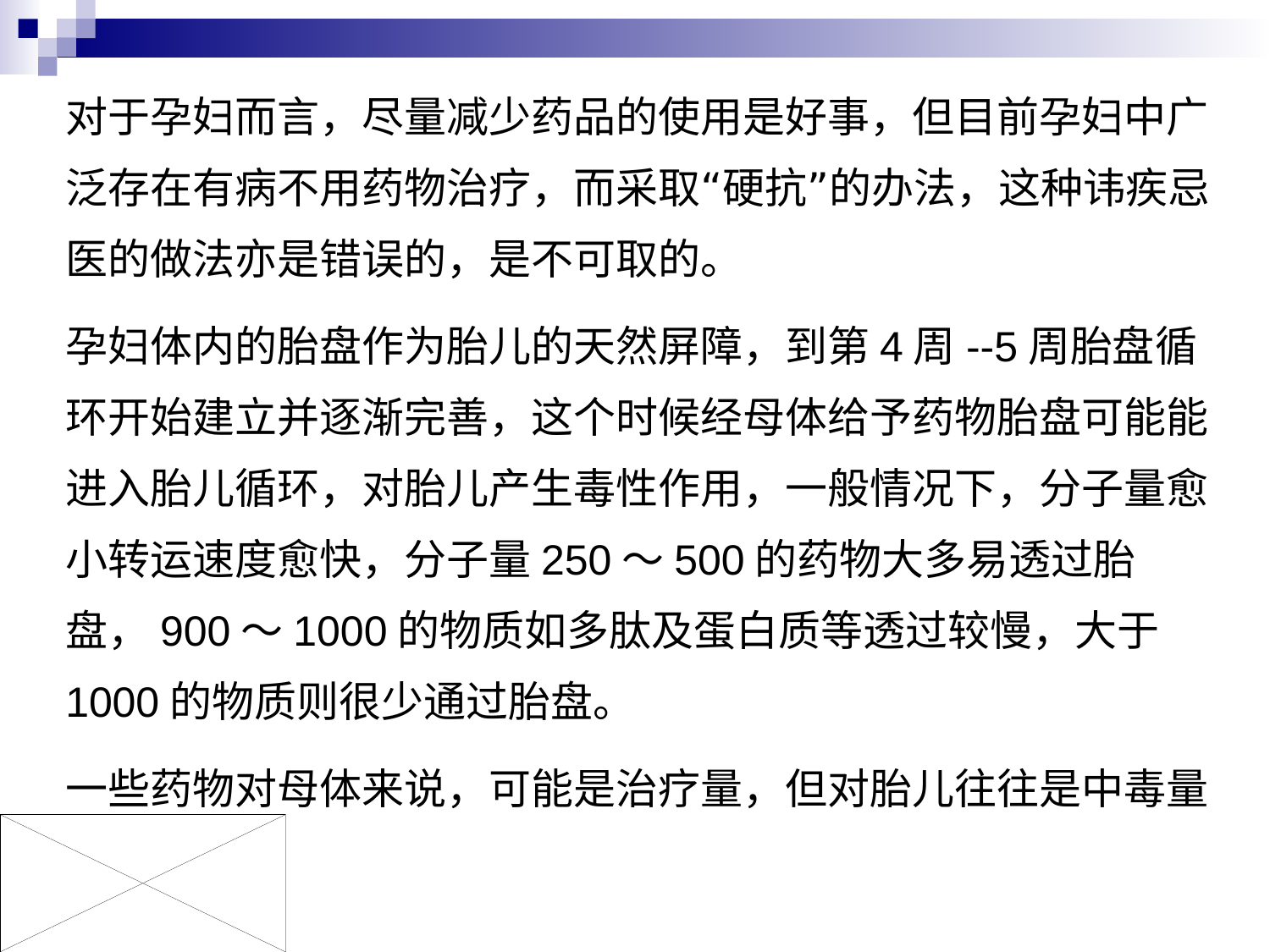

对于孕妇而言，尽量减少药品的使用是好事，但目前孕妇中广泛存在有病不用药物治疗，而采取“硬抗”的办法，这种讳疾忌医的做法亦是错误的，是不可取的。
孕妇体内的胎盘作为胎儿的天然屏障，到第4周--5周胎盘循环开始建立并逐渐完善，这个时候经母体给予药物胎盘可能能进入胎儿循环，对胎儿产生毒性作用，一般情况下，分子量愈小转运速度愈快，分子量250～500的药物大多易透过胎盘，900～1000的物质如多肽及蛋白质等透过较慢，大于1000的物质则很少通过胎盘。
一些药物对母体来说，可能是治疗量，但对胎儿往往是中毒量